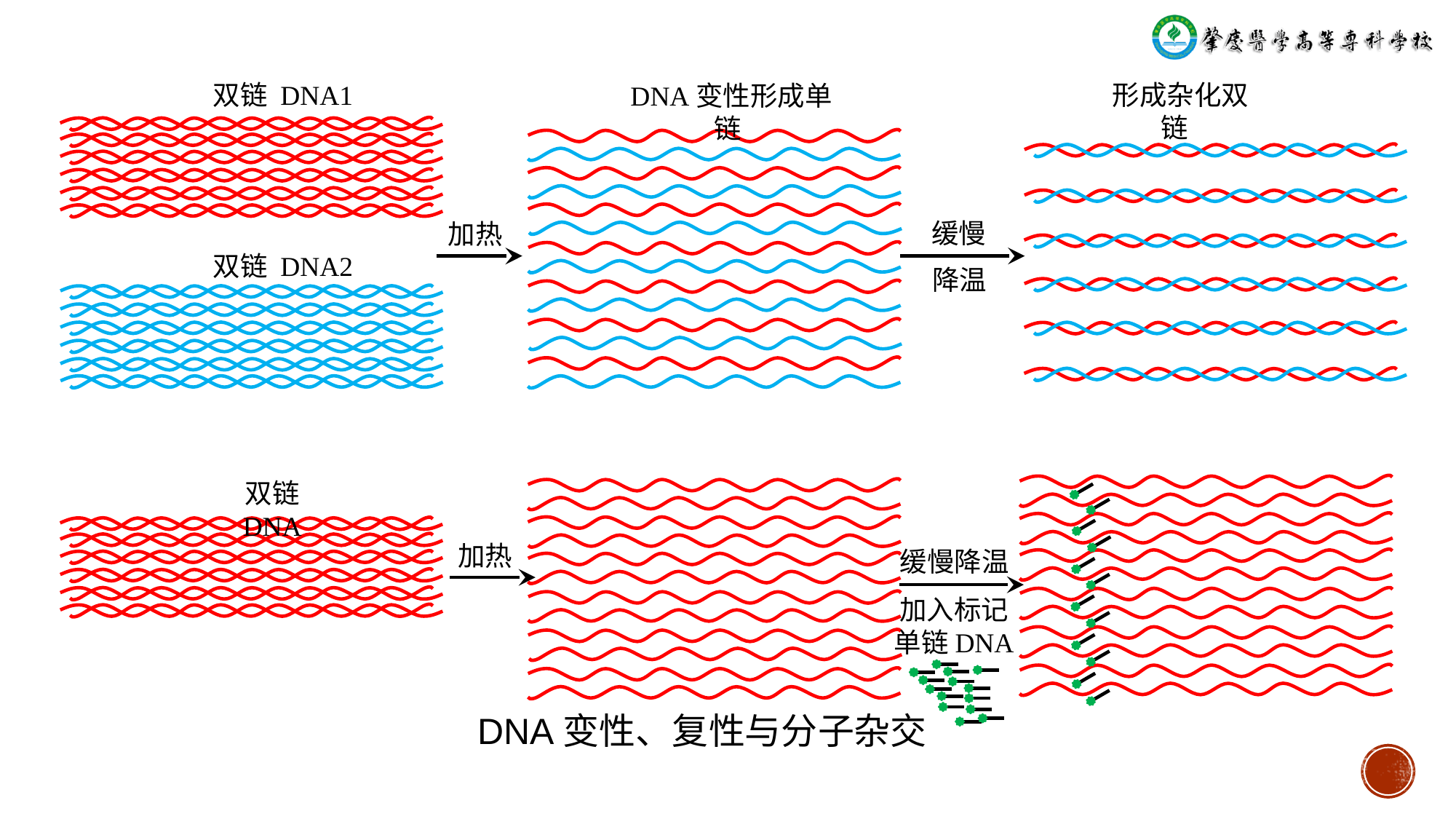

形成杂化双链
双链 DNA1
 DNA变性形成单链

缓慢
加热

双链 DNA2
降温

双链 DNA

加热

缓慢降温

加入标记单链DNA

DNA变性、复性与分子杂交